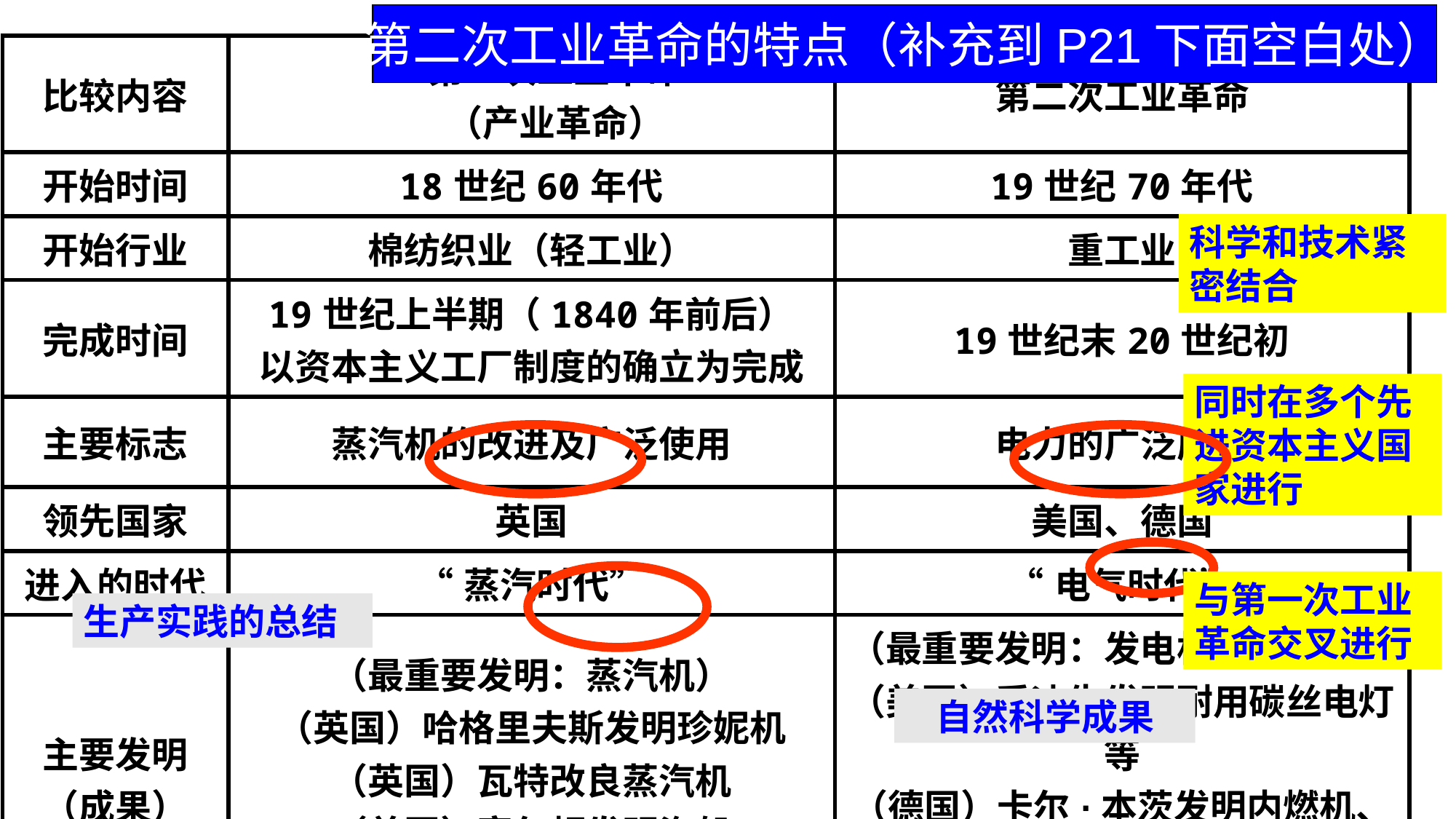

第二次工业革命的特点（补充到P21下面空白处）
| 比较内容 | 第一次工业革命 （产业革命） | 第二次工业革命 |
| --- | --- | --- |
| 开始时间 | 18世纪60年代 | 19世纪70年代 |
| 开始行业 | 棉纺织业（轻工业） | 重工业 |
| 完成时间 | 19世纪上半期（1840年前后） 以资本主义工厂制度的确立为完成 | 19世纪末20世纪初 |
| 主要标志 | 蒸汽机的改进及广泛使用 | 电力的广泛应用 |
| 领先国家 | 英国 | 美国、德国 |
| 进入的时代 | “蒸汽时代” | “电气时代” |
| 主要发明 （成果） | （最重要发明：蒸汽机） （英国）哈格里夫斯发明珍妮机 （英国）瓦特改良蒸汽机 （美国）富尔顿发明汽船 （英国）史蒂芬孙发明火车机车 | （最重要发明：发电机、内燃机） （美国）爱迪生发明耐用碳丝电灯等 （德国）卡尔·本茨发明内燃机、汽车 （美国）莱特兄弟发明飞机 |
科学和技术紧密结合
同时在多个先进资本主义国家进行

与第一次工业革命交叉进行
生产实践的总结
自然科学成果